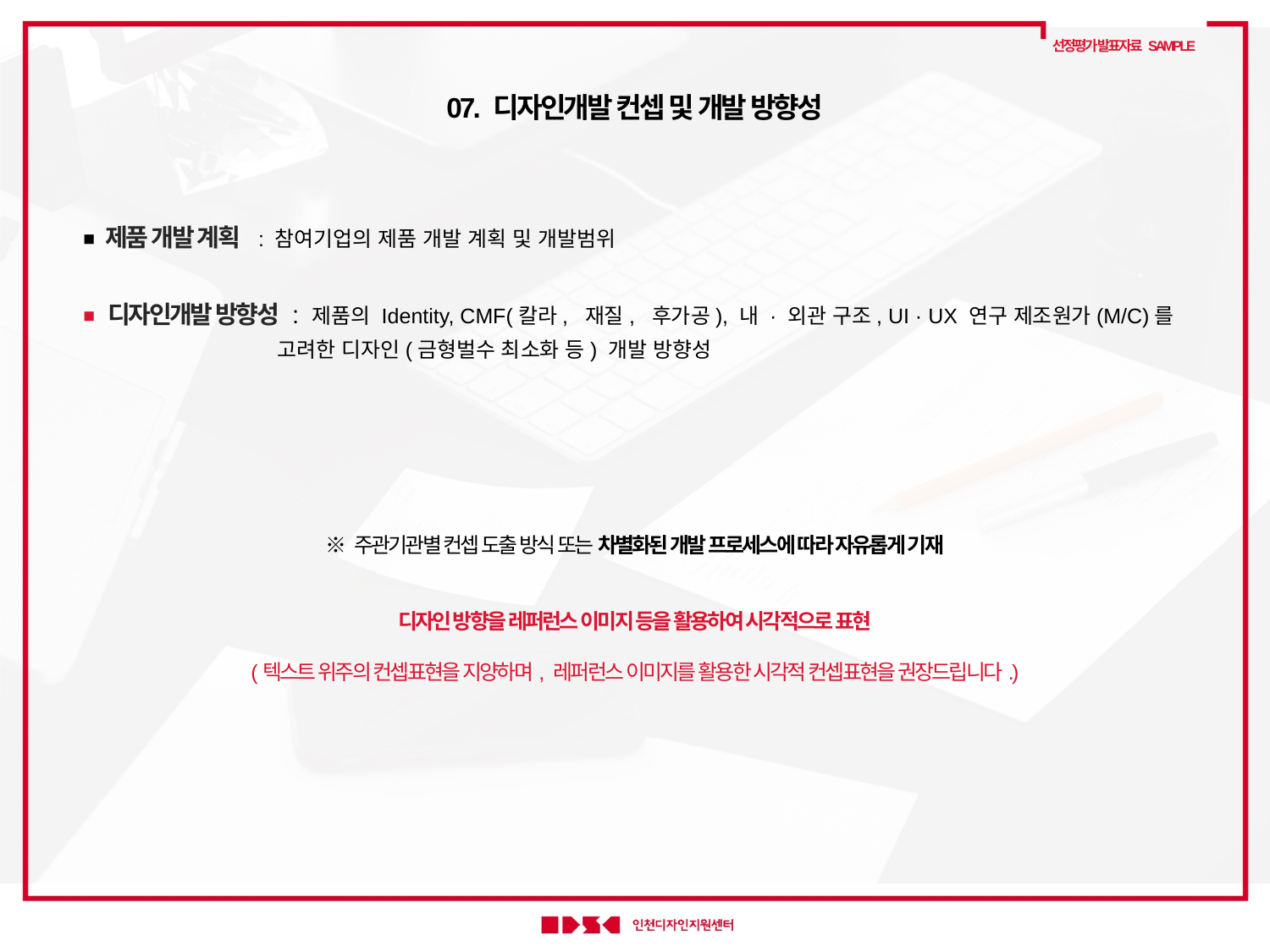

선정평가 발표자료 SAMPLE
07. 디자인개발 컨셉 및 개발 방향성
◾ 제품 개발 계획  : 참여기업의 제품 개발 계획 및 개발범위

◾ 디자인개발 방향성 : 제품의 Identity, CMF(칼라,  재질,  후가공), 내 · 외관 구조, UI · UX 연구 제조원가(M/C)를
                                고려한 디자인(금형벌수 최소화 등) 개발 방향성

※ 주관기관별 컨셉 도출 방식 또는 차별화된 개발 프로세스에 따라 자유롭게 기재

디자인 방향을 레퍼런스 이미지 등을 활용하여 시각적으로 표현

(텍스트 위주의 컨셉표현을 지양하며, 레퍼런스 이미지를 활용한 시각적 컨셉표현을 권장드립니다.)